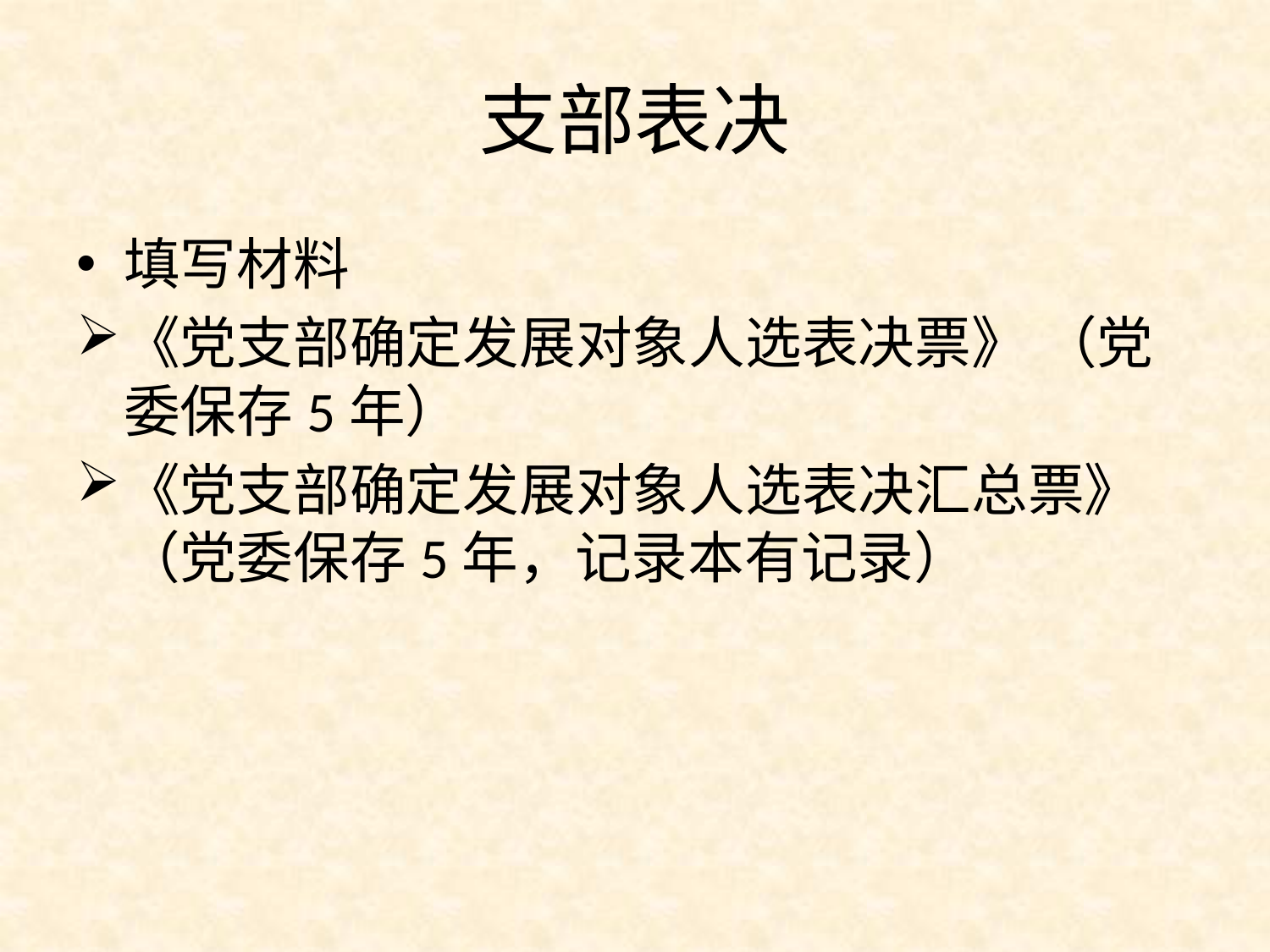

# 支部表决
填写材料
《党支部确定发展对象人选表决票》 （党委保存5年）
《党支部确定发展对象人选表决汇总票》 （党委保存5年，记录本有记录）